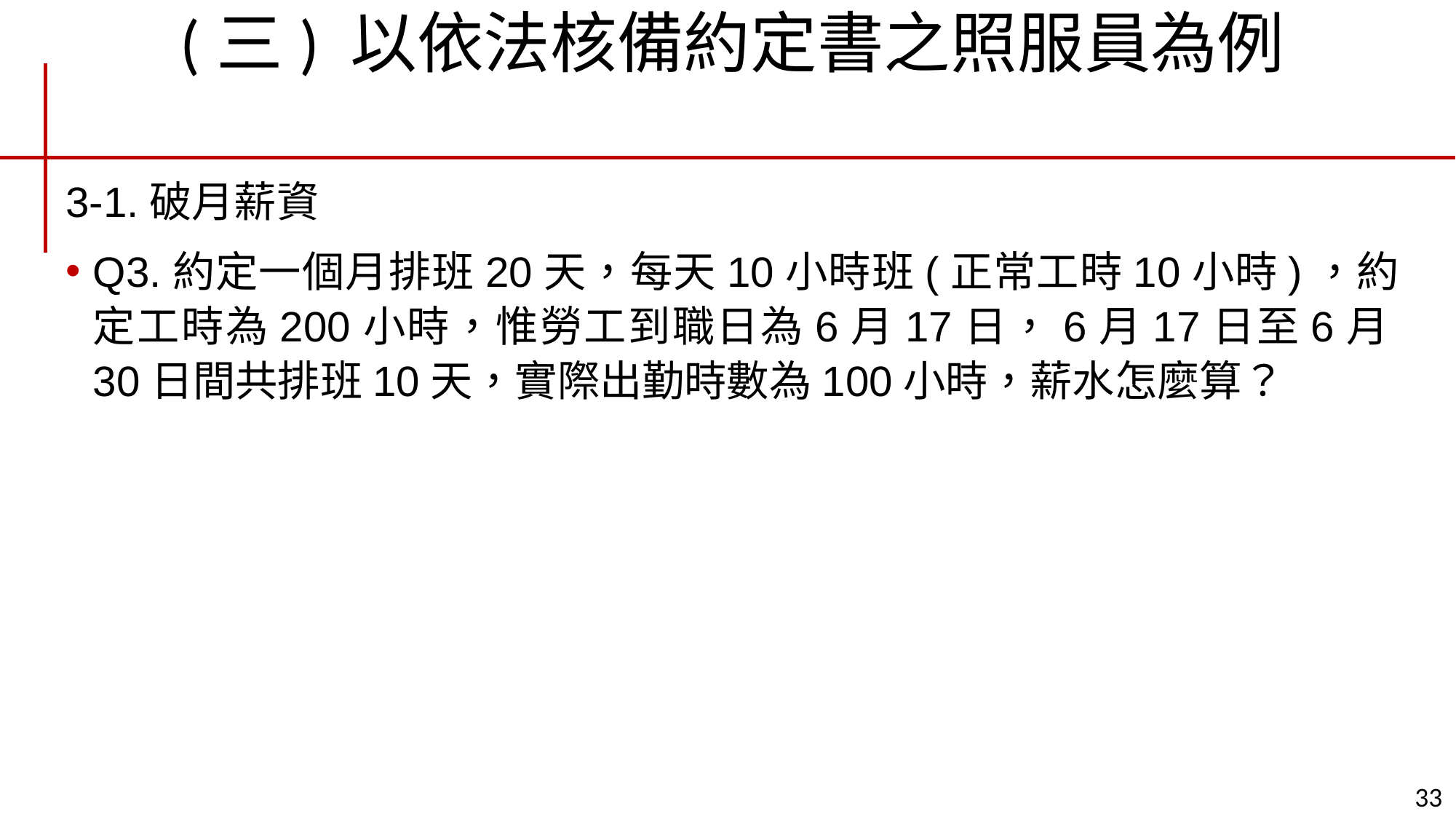

# (三) 以依法核備約定書之照服員為例
3-1.破月薪資
Q3.約定一個月排班20天，每天10小時班(正常工時10小時)，約定工時為200小時，惟勞工到職日為6月17日，6月17日至6月30日間共排班10天，實際出勤時數為100小時，薪水怎麼算？

33